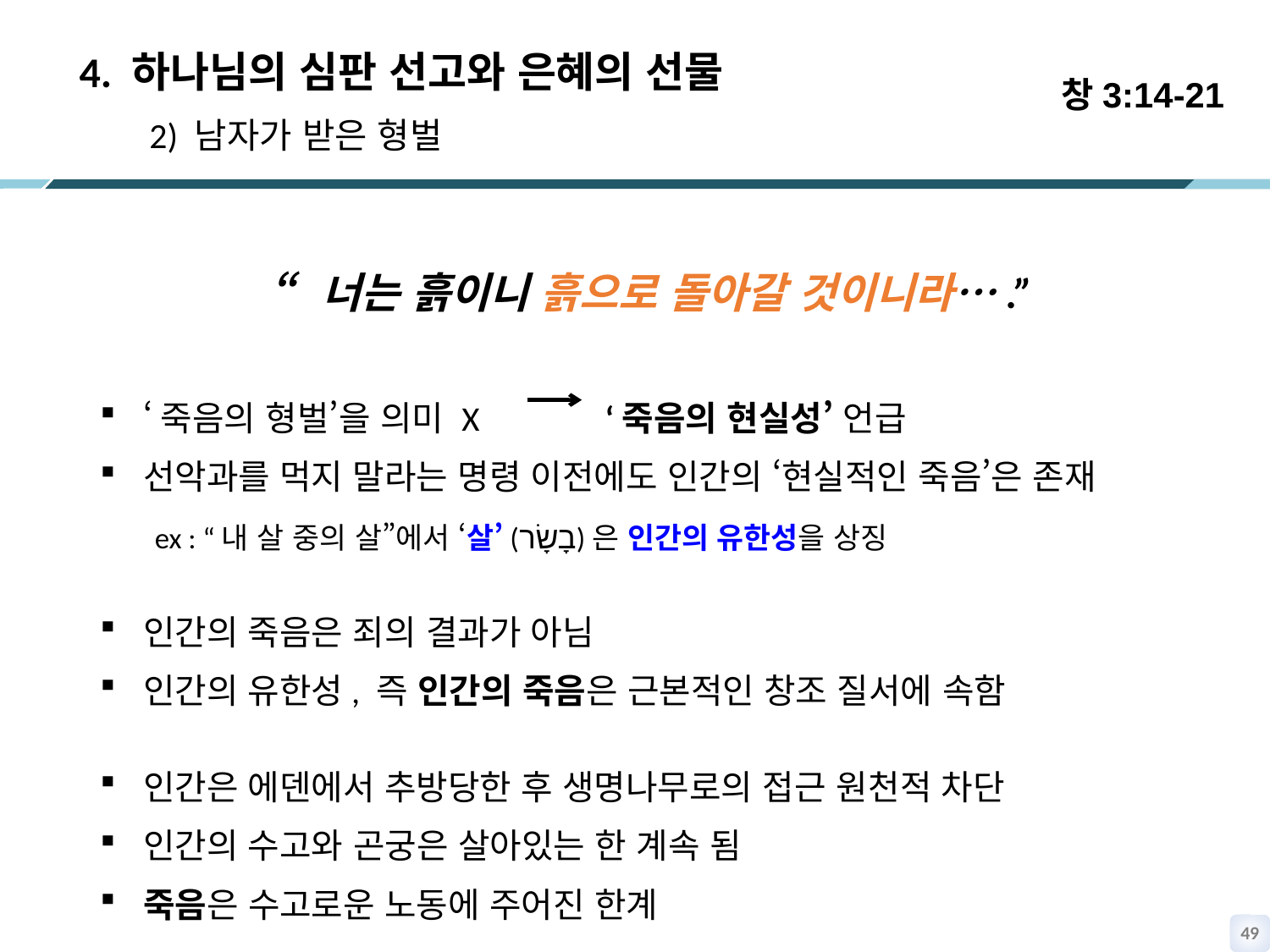

창3:14-21

       4. 하나님의 심판 선고와 은혜의 선물
                 2) 남자가 받은 형벌

‘죽음의 형벌’을 의미 X                ‘죽음의 현실성’ 언급
선악과를 먹지 말라는 명령 이전에도 인간의 ‘현실적인 죽음’은 존재
       ex : “내 살 중의 살”에서 ‘살’(בָשָׂר)은 인간의 유한성을 상징

인간의 죽음은 죄의 결과가 아님
인간의 유한성, 즉 인간의 죽음은 근본적인 창조 질서에 속함

인간은 에덴에서 추방당한 후 생명나무로의 접근 원천적 차단
인간의 수고와 곤궁은 살아있는 한 계속 됨
죽음은 수고로운 노동에 주어진 한계

“너는 흙이니 흙으로 돌아갈 것이니라….”
49